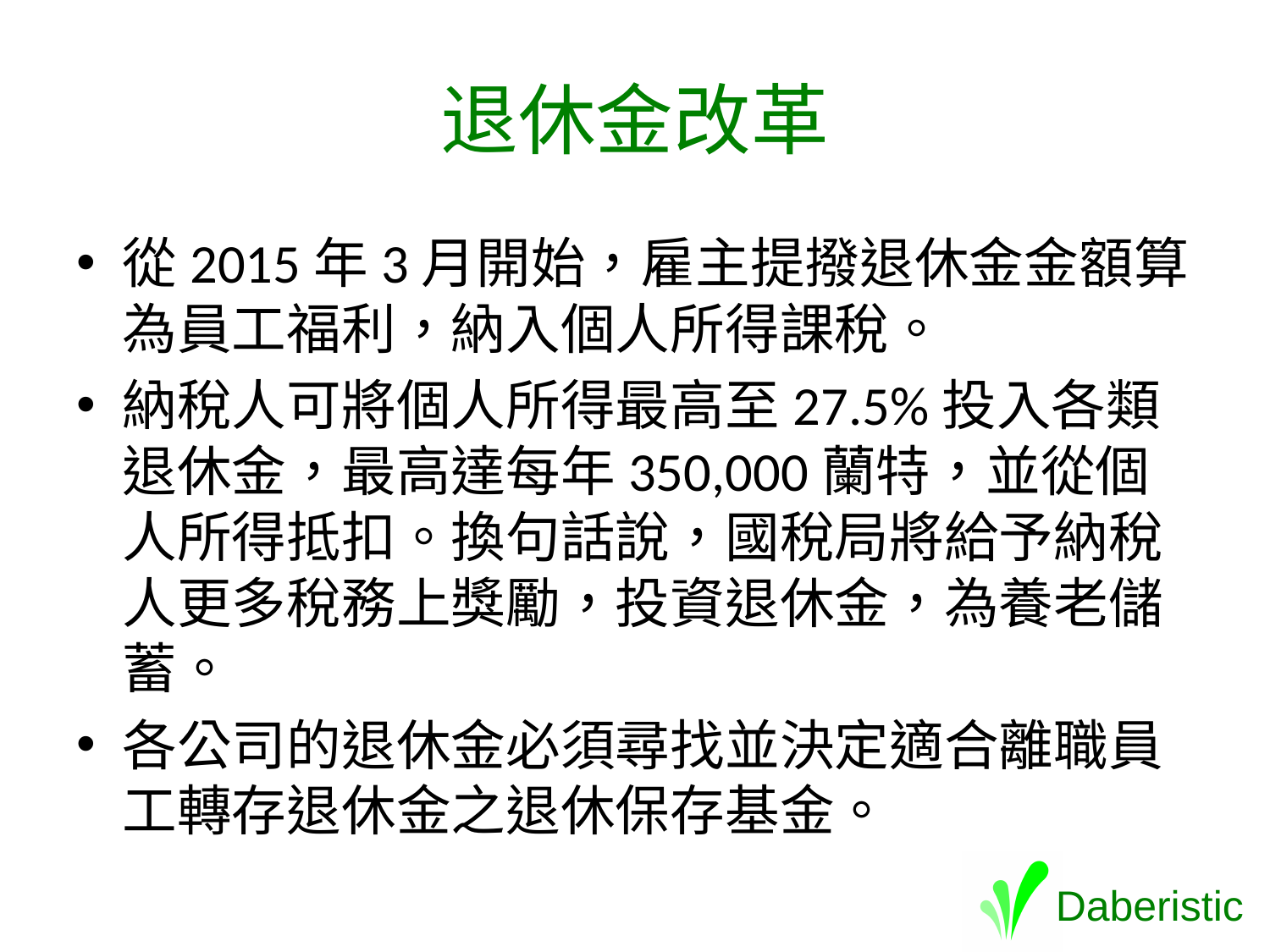

# 退休金改革
從2015年3月開始，雇主提撥退休金金額算為員工福利，納入個人所得課稅。
納稅人可將個人所得最高至27.5%投入各類退休金，最高達每年350,000蘭特，並從個人所得抵扣。換句話說，國稅局將給予納稅人更多稅務上獎勵，投資退休金，為養老儲蓄。
各公司的退休金必須尋找並決定適合離職員工轉存退休金之退休保存基金。